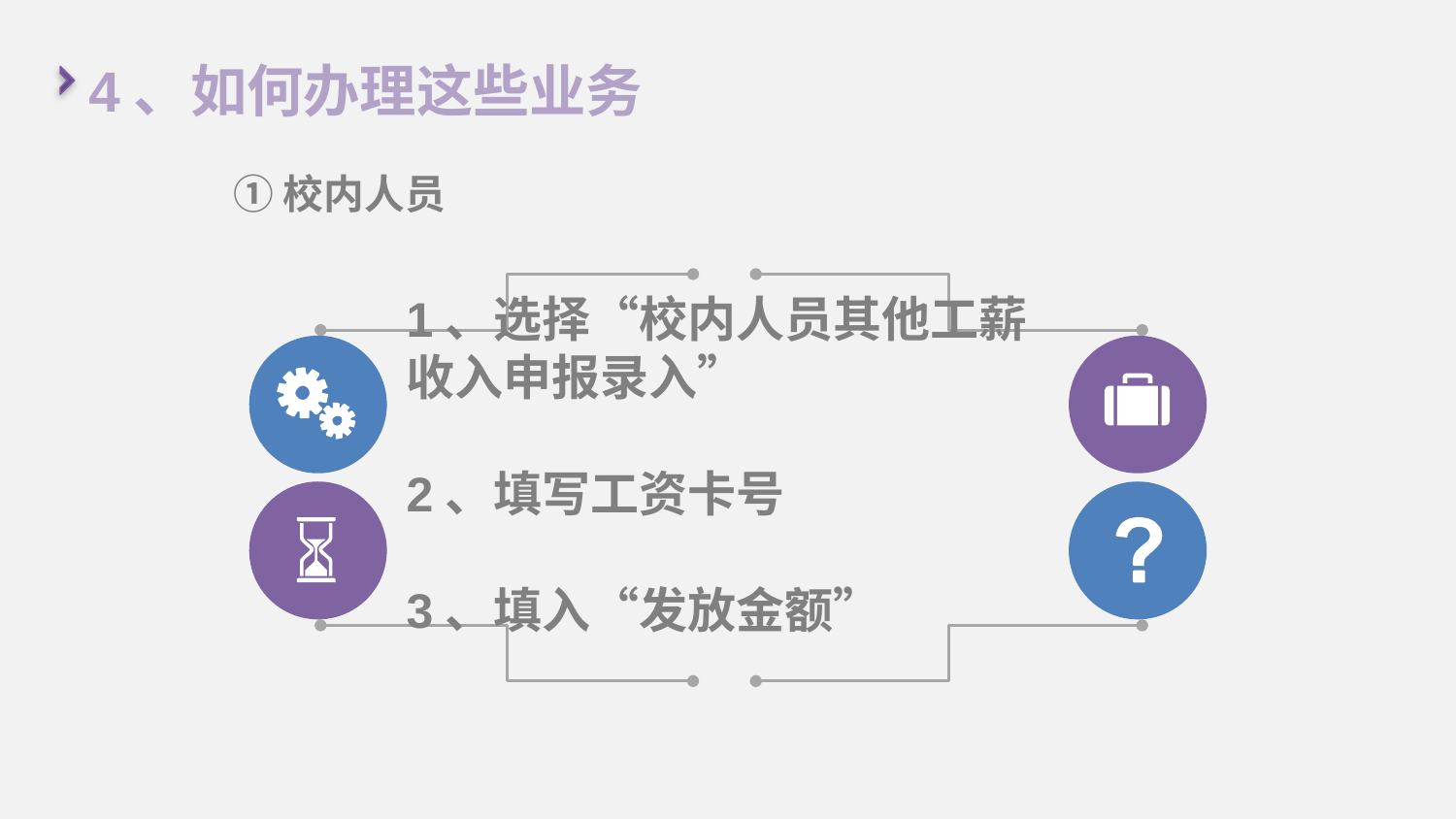

4、如何办理这些业务

①校内人员
1、选择“校内人员其他工薪收入申报录入”

2、填写工资卡号

3、填入“发放金额”